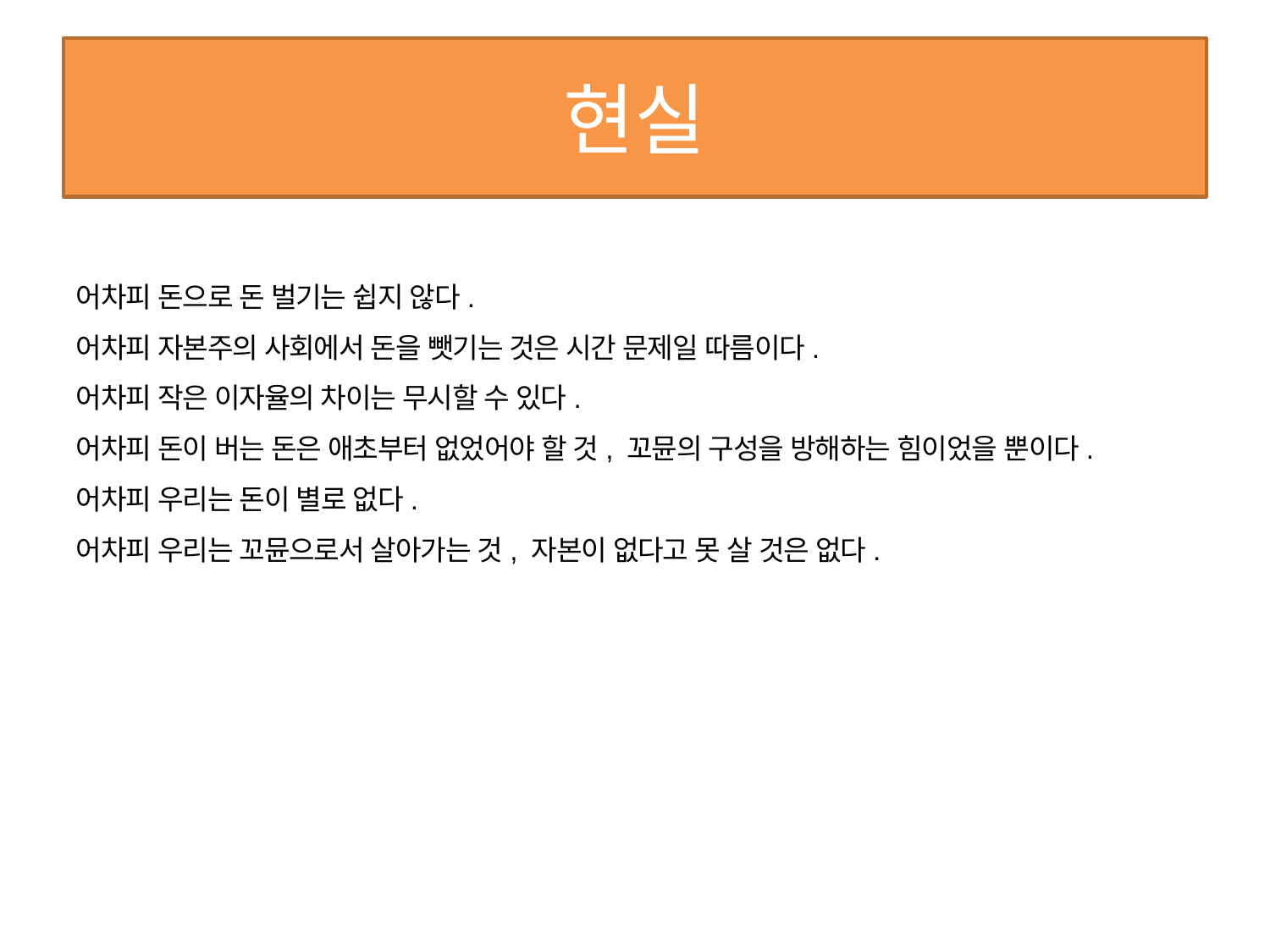

# 현실
어차피 돈으로 돈 벌기는 쉽지 않다.
어차피 자본주의 사회에서 돈을 뺏기는 것은 시간 문제일 따름이다.
어차피 작은 이자율의 차이는 무시할 수 있다.
어차피 돈이 버는 돈은 애초부터 없었어야 할 것, 꼬뮨의 구성을 방해하는 힘이었을 뿐이다.
어차피 우리는 돈이 별로 없다.
어차피 우리는 꼬뮨으로서 살아가는 것, 자본이 없다고 못 살 것은 없다.